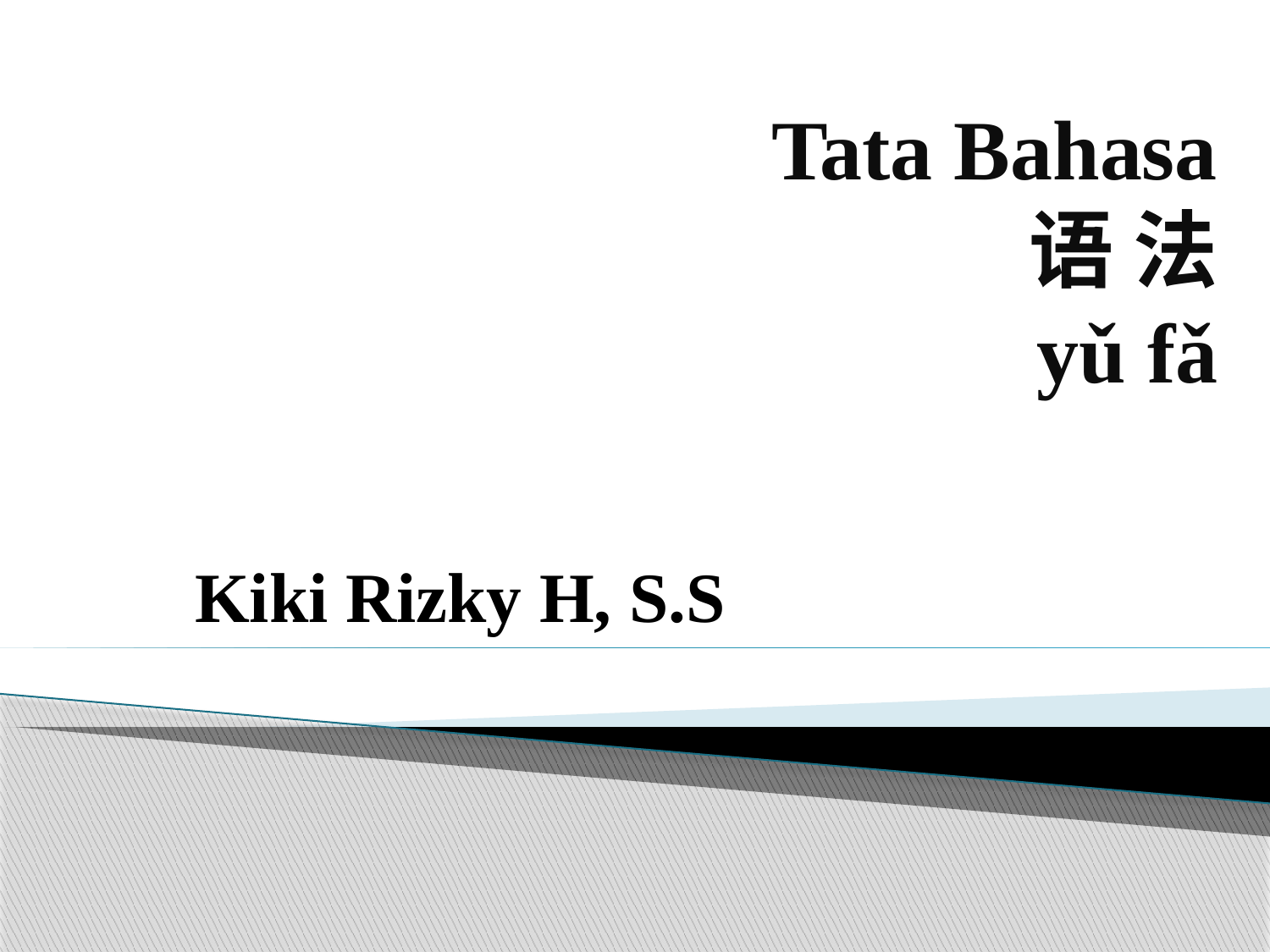

# Tata Bahasa 语 法 yǔ fǎ
Kiki Rizky H, S.S